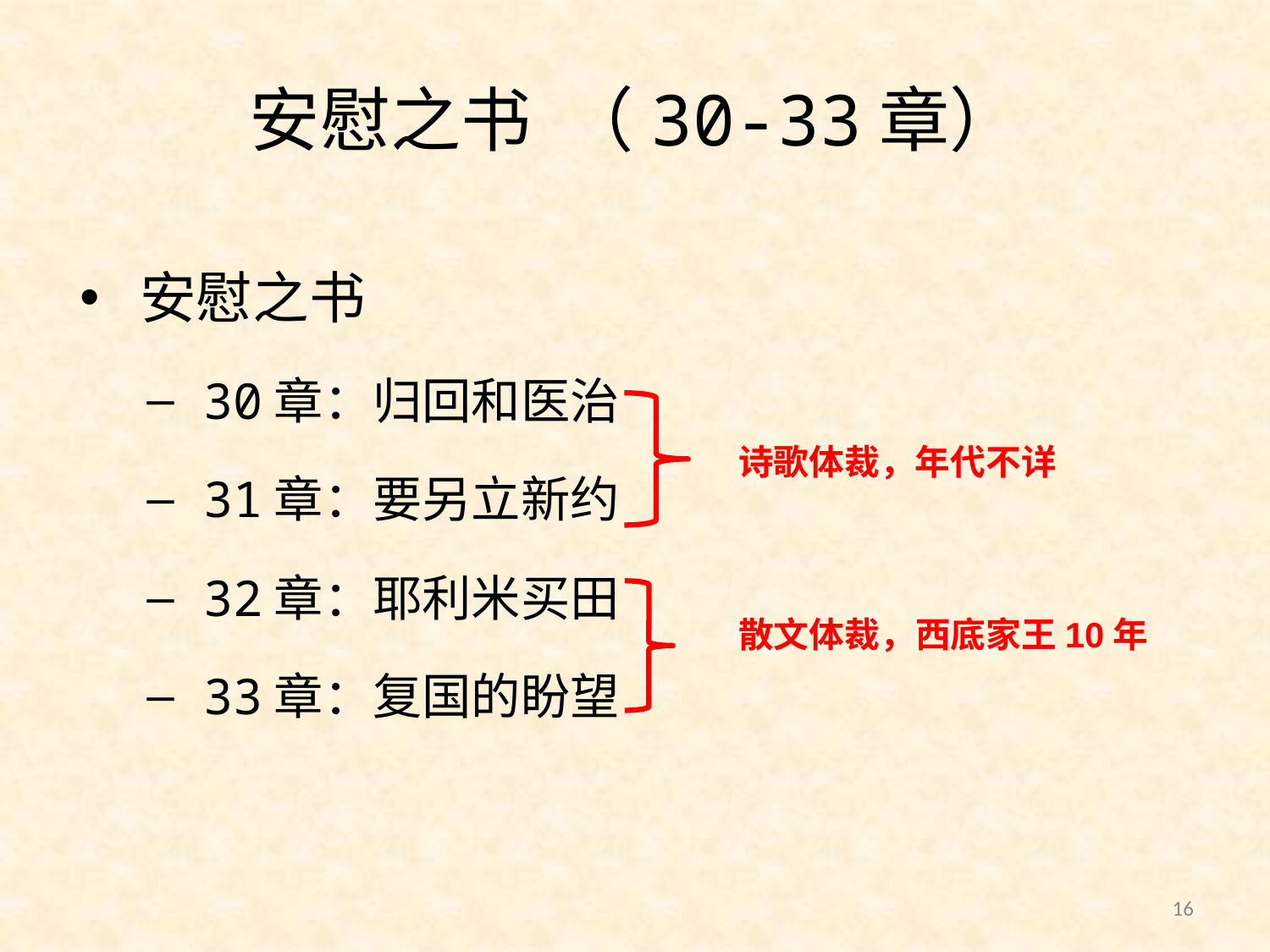

# 安慰之书  （30-33章）
安慰之书
30章：归回和医治
31章：要另立新约
32章：耶利米买田
33章：复国的盼望

诗歌体裁，年代不详

散文体裁，西底家王10年
16